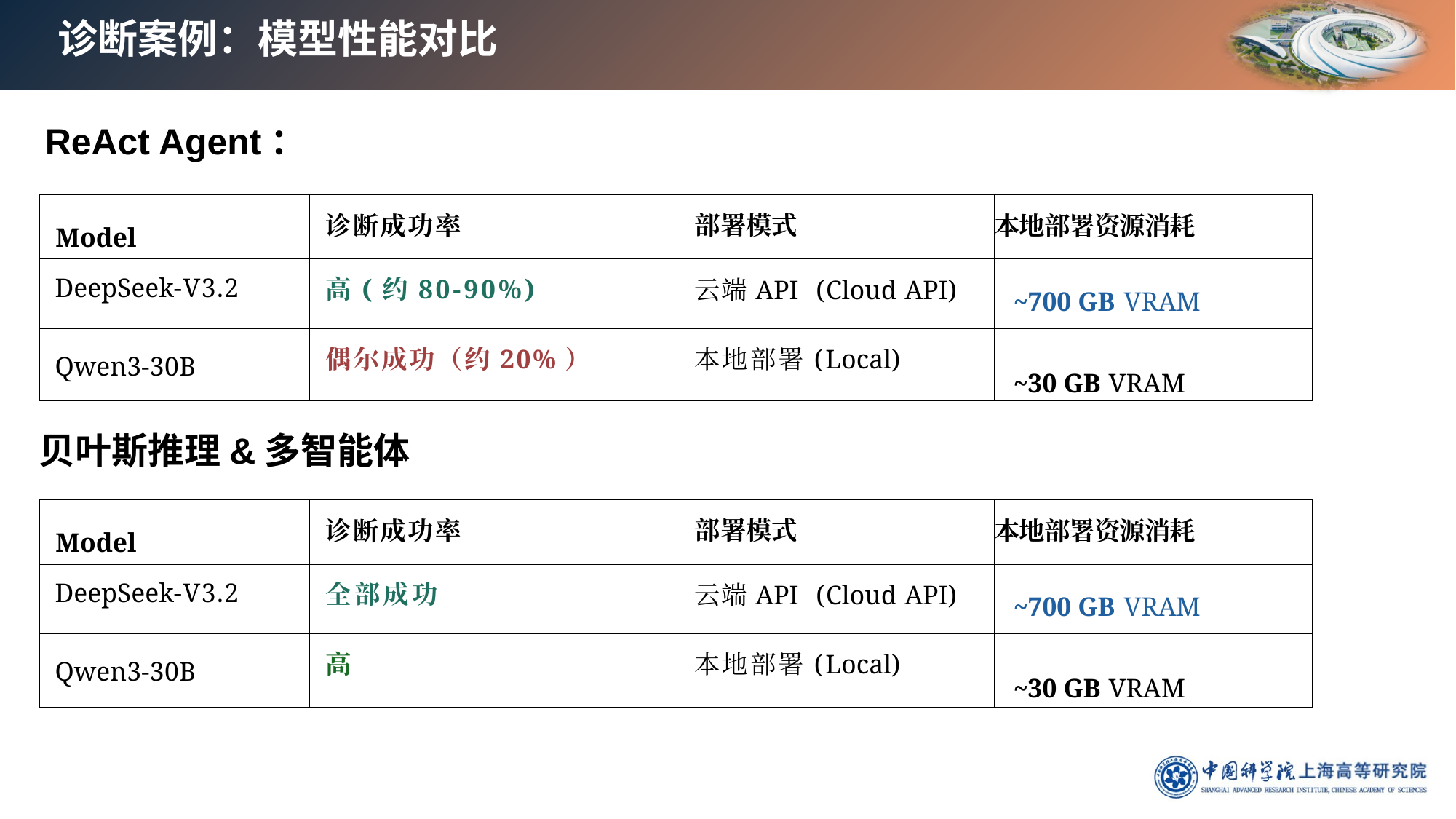

# 诊断案例：模型性能对比
ReAct Agent：
| Model | 诊断成功率 | 部署模式 | 本地部署资源消耗 |
| --- | --- | --- | --- |
| DeepSeek-V3.2 | 高(约80-90%) | 云端API (Cloud API) | ~700 GB VRAM |
| Qwen3-30B | 偶尔成功（约20%） | 本地部署(Local) | ~30 GB VRAM |
贝叶斯推理&多智能体
| Model | 诊断成功率 | 部署模式 | 本地部署资源消耗 |
| --- | --- | --- | --- |
| DeepSeek-V3.2 | 全部成功 | 云端API (Cloud API) | ~700 GB VRAM |
| Qwen3-30B | 高 | 本地部署(Local) | ~30 GB VRAM |